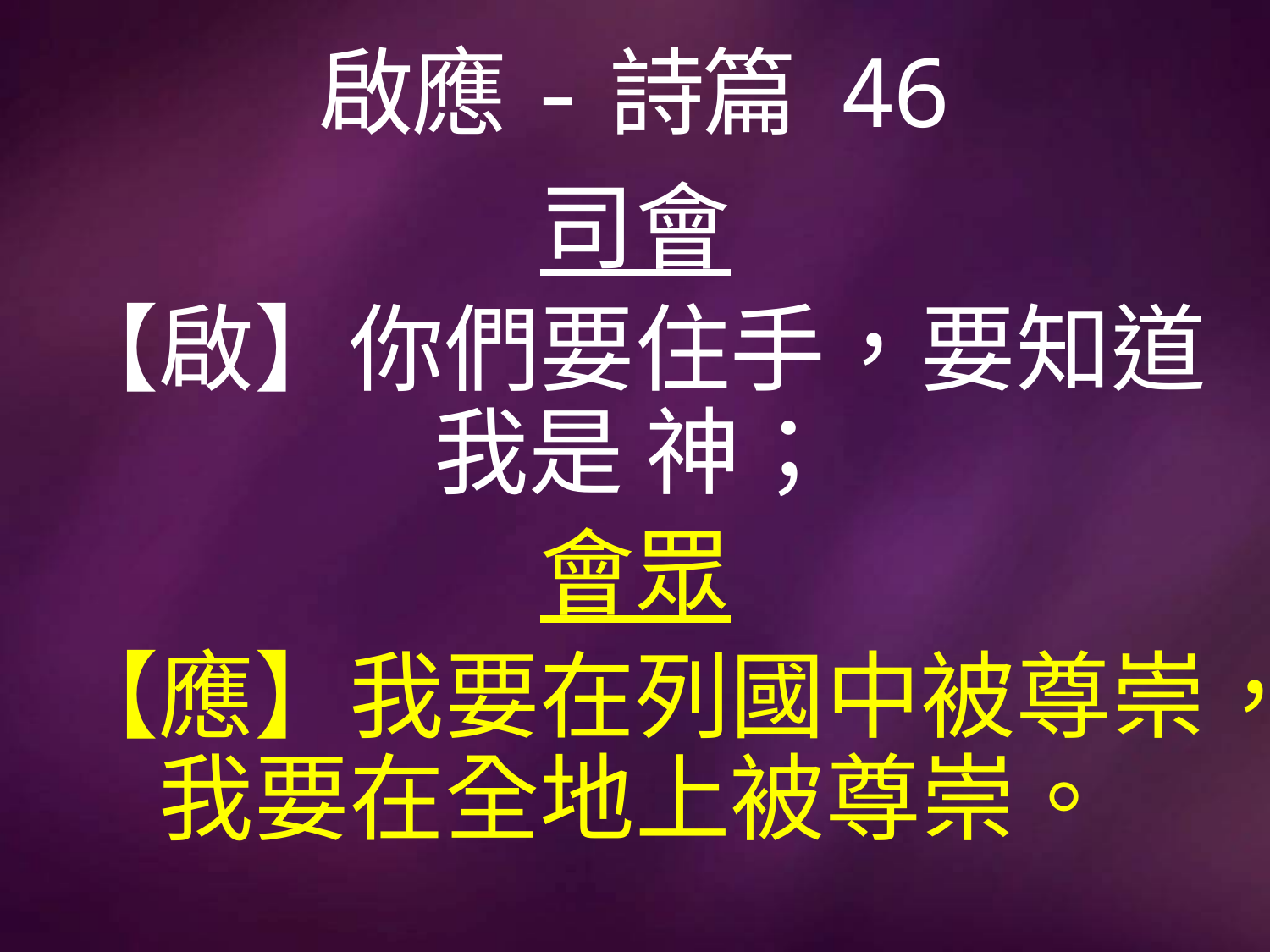

# 啟應-詩篇 46
司會
【啟】你們要住手，要知道我是 神；
會眾
【應】我要在列國中被尊崇，我要在全地上被尊崇。